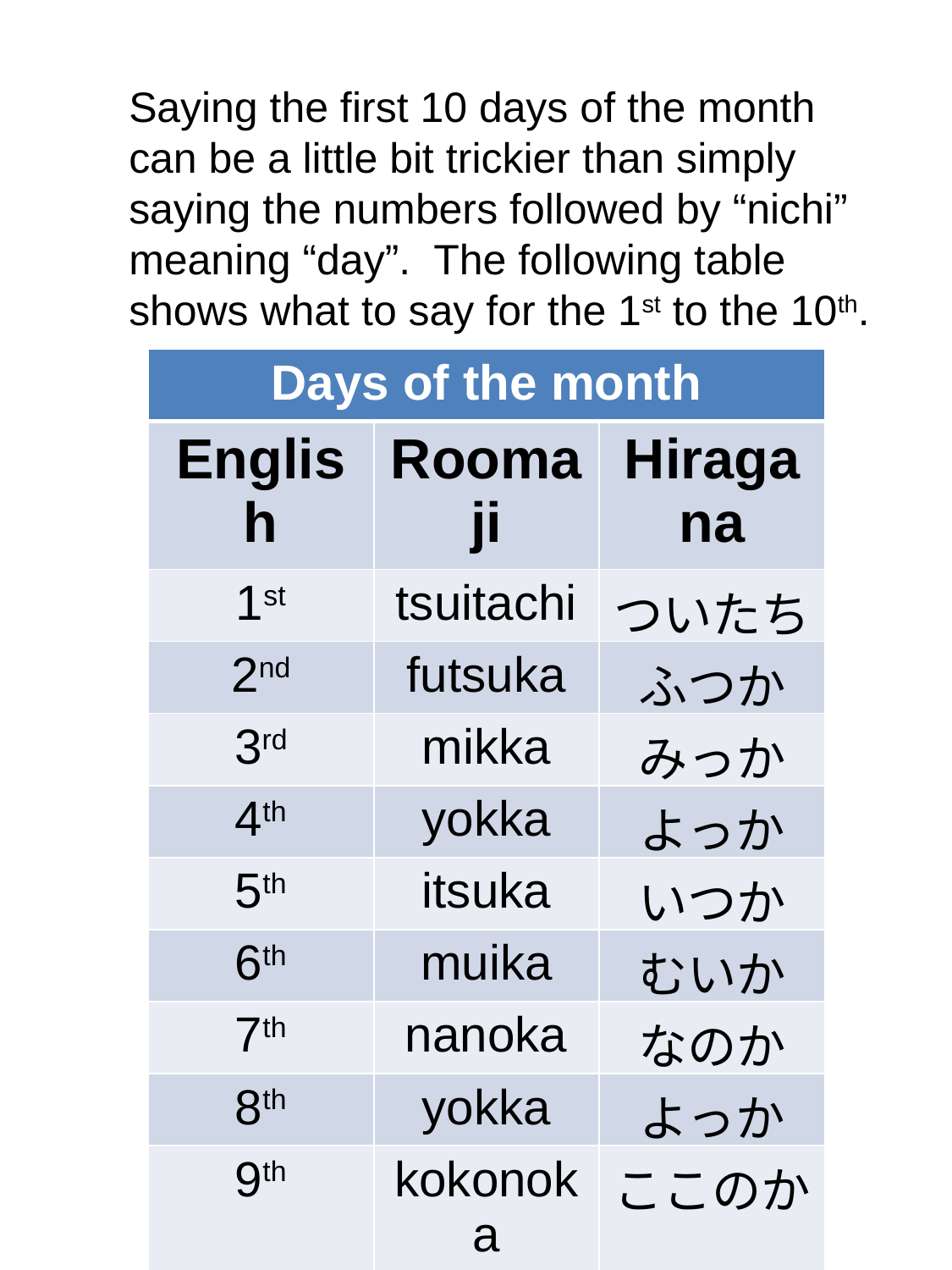

Saying the first 10 days of the month can be a little bit trickier than simply saying the numbers followed by “nichi” meaning “day”.  The following table shows what to say for the 1st to the 10th.
| Days of the month |  |  |
| --- | --- | --- |
| English | Roomaji | Hiragana |
| 1st | tsuitachi | ついたち |
| 2nd | futsuka | ふつか |
| 3rd | mikka | みっか |
| 4th | yokka | よっか |
| 5th | itsuka | いつか |
| 6th | muika | むいか |
| 7th | nanoka | なのか |
| 8th | yokka | よっか |
| 9th | kokonoka | ここのか |
| 10th | tooka | とうか |